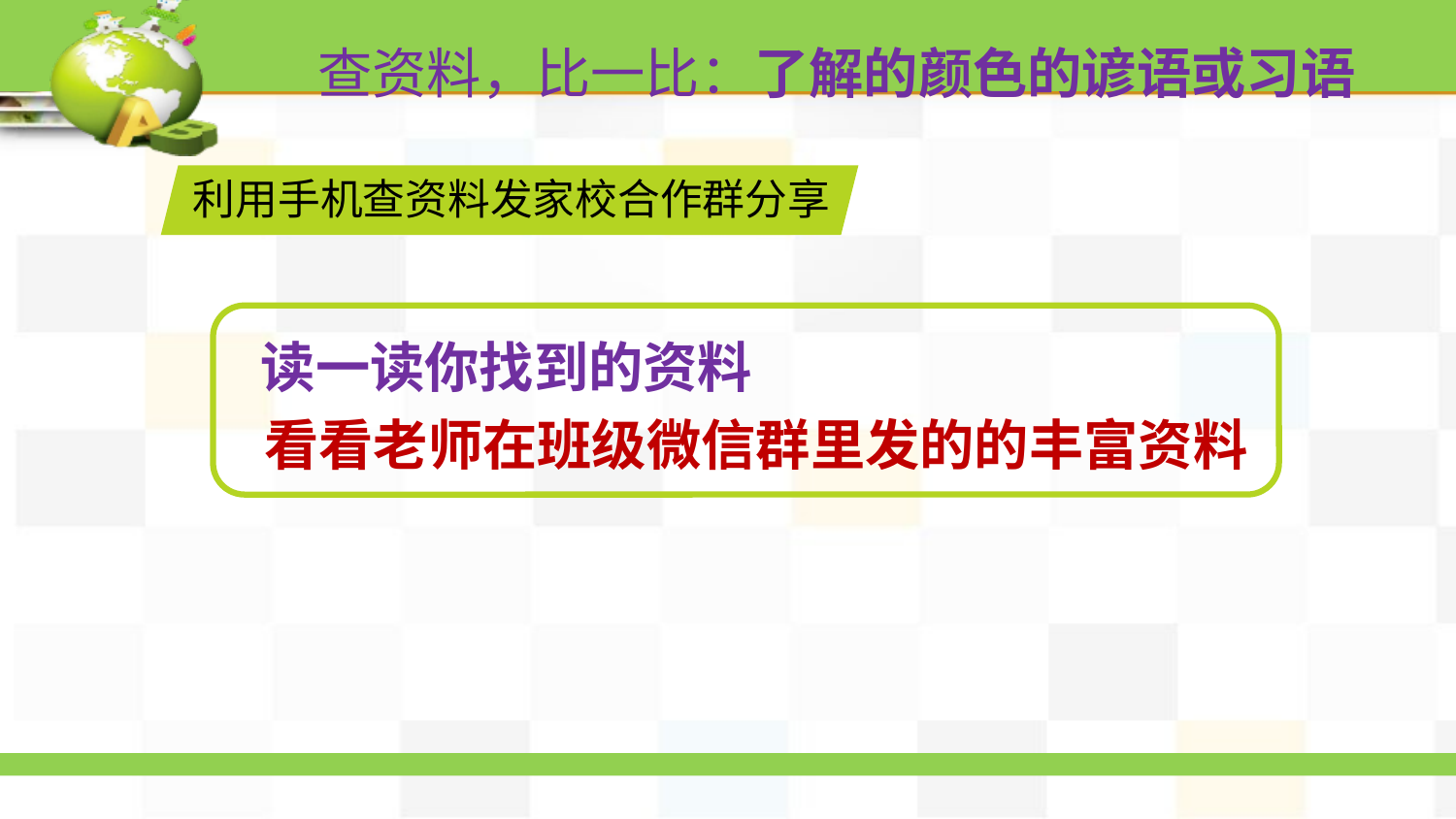

查资料，比一比：了解的颜色的谚语或习语
利用手机查资料发家校合作群分享
读一读你找到的资料
看看老师在班级微信群里发的的丰富资料